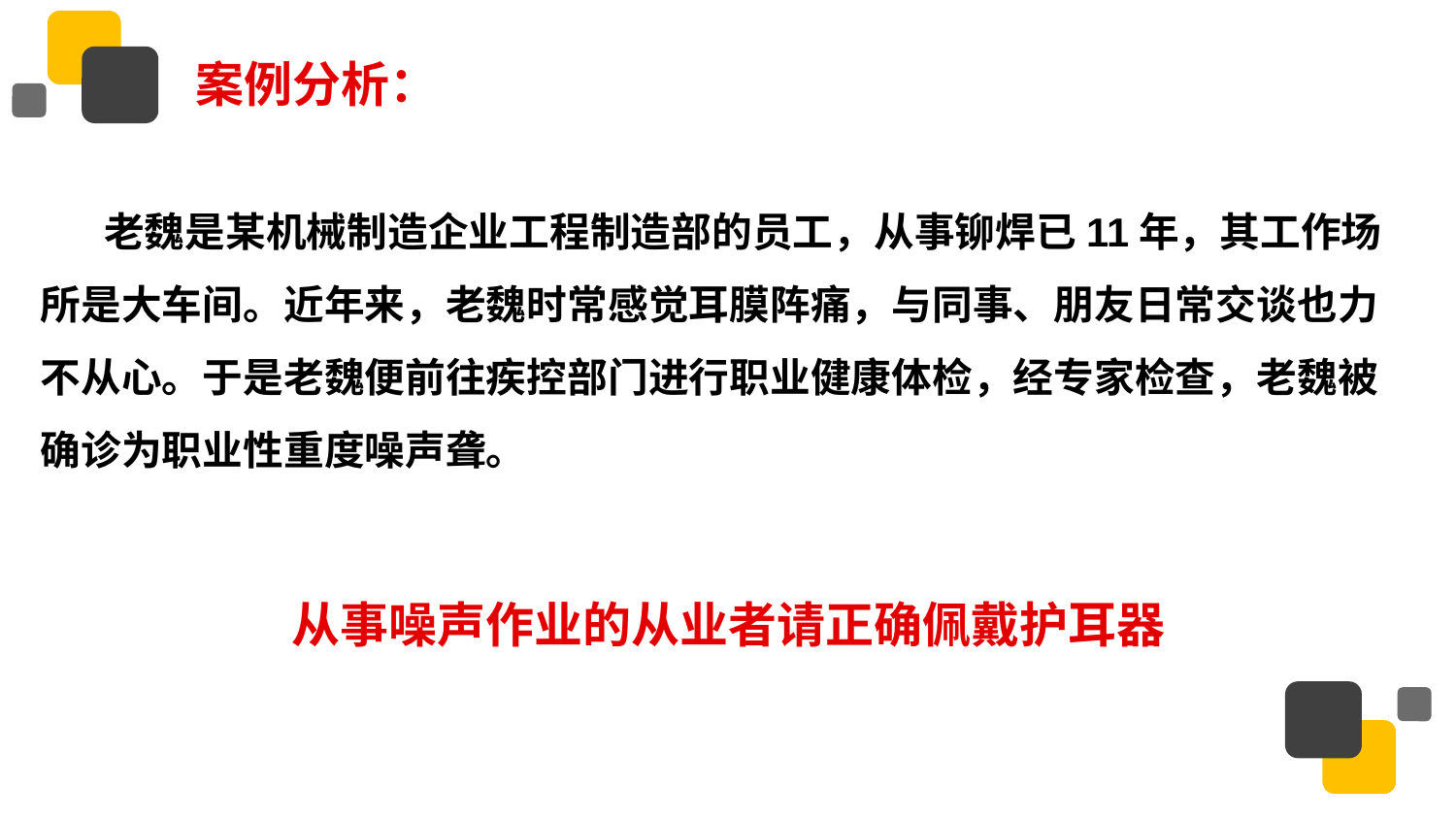

案例分析：
      老魏是某机械制造企业工程制造部的员工，从事铆焊已11年，其工作场所是大车间。近年来，老魏时常感觉耳膜阵痛，与同事、朋友日常交谈也力不从心。于是老魏便前往疾控部门进行职业健康体检，经专家检查，老魏被确诊为职业性重度噪声聋。
从事噪声作业的从业者请正确佩戴护耳器